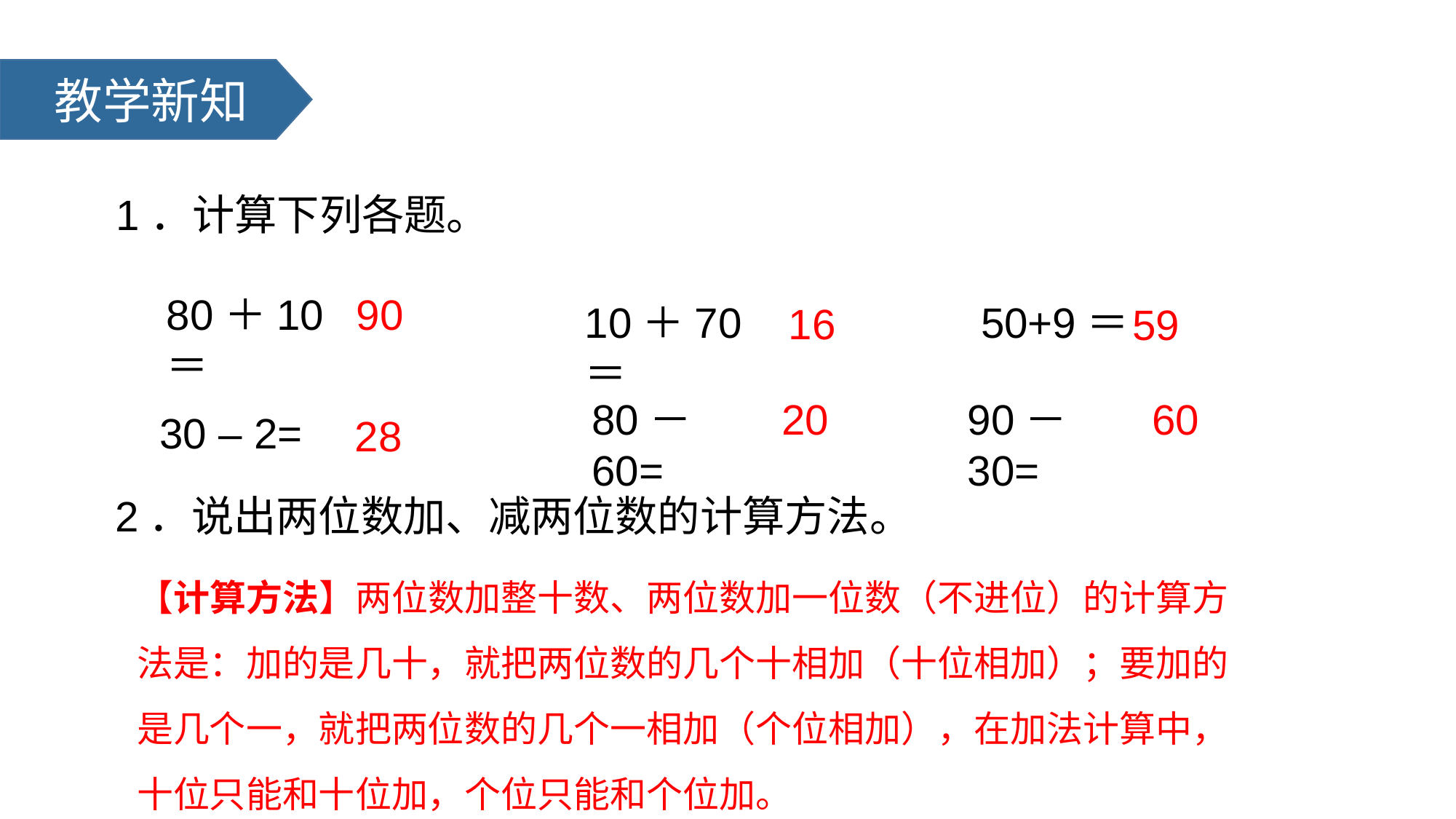

教学新知
1．计算下列各题。

       30 – 2=

80＋10＝
90
10＋70＝
 50+9＝
16
59
80－60=
20
90－30=
60
28
2．说出两位数加、减两位数的计算方法。

【计算方法】两位数加整十数、两位数加一位数（不进位）的计算方法是：加的是几十，就把两位数的几个十相加（十位相加）；要加的是几个一，就把两位数的几个一相加（个位相加），在加法计算中，十位只能和十位加，个位只能和个位加。